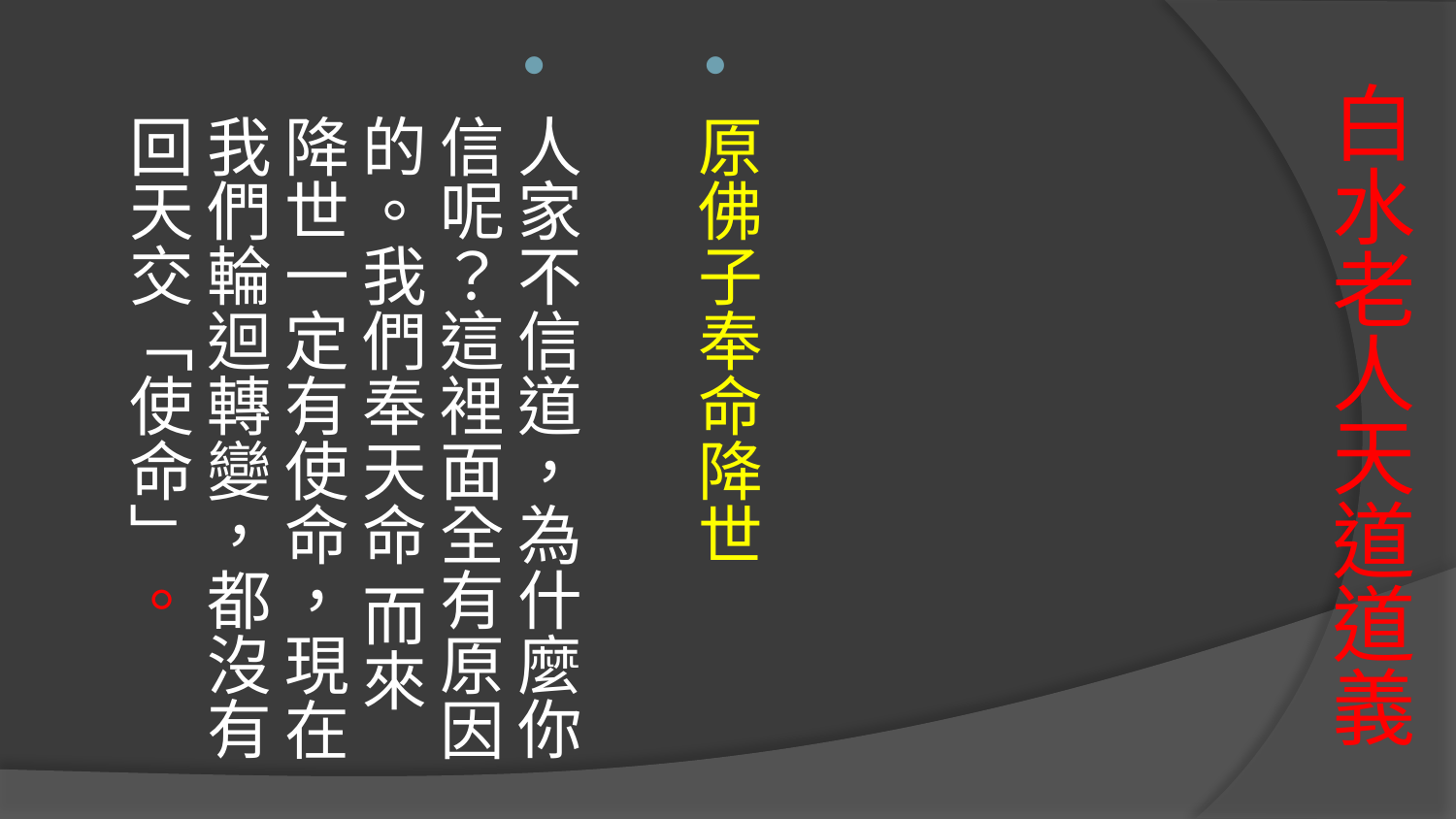

原佛子奉命降世

人家不信道，為什麼你信呢？這裡面全有原因的。我們奉天命 而來降世一定有使命，現在我們輪迴轉變，都沒有回天交「使命」。

# 白水老人天道道義